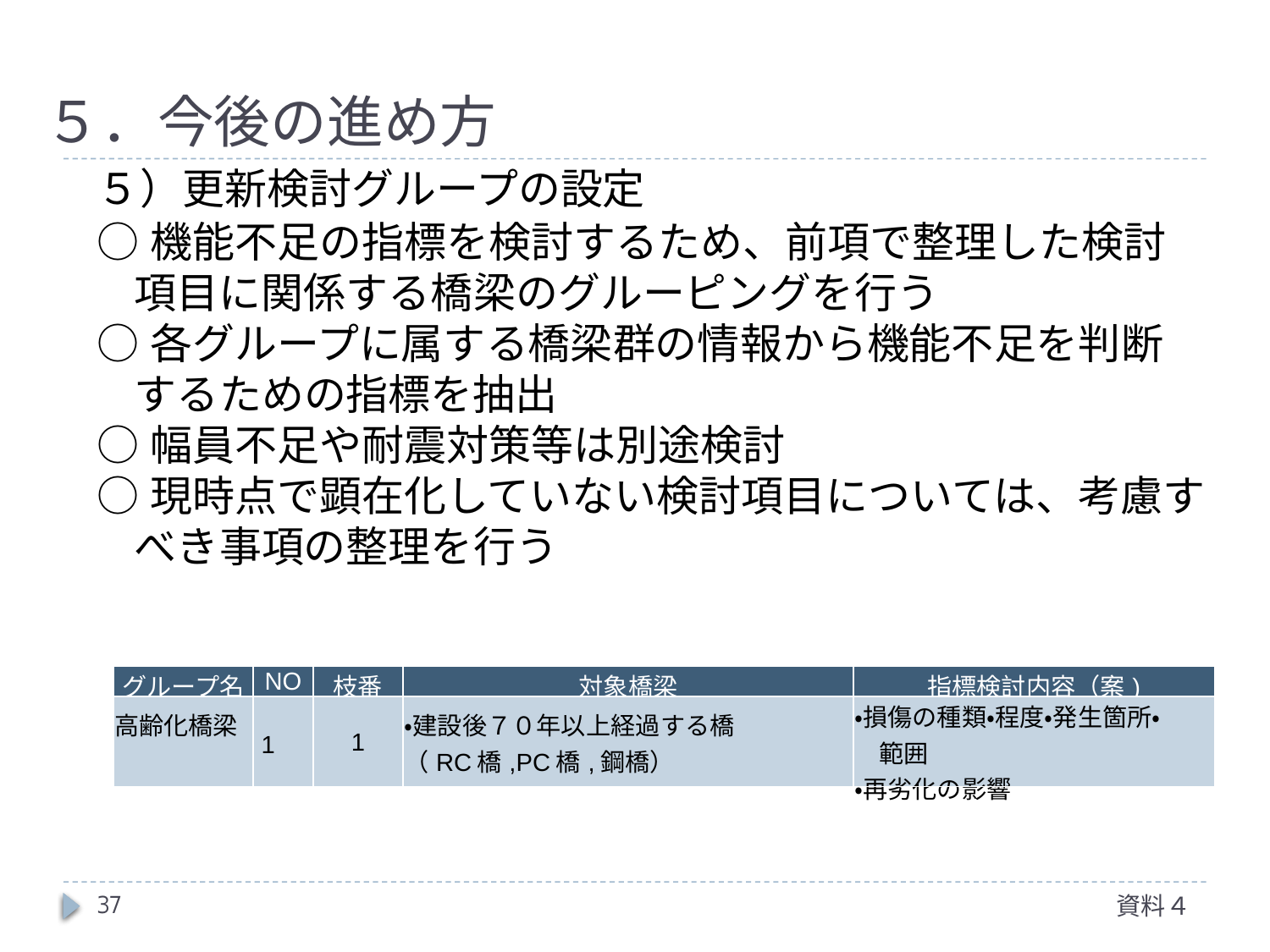

# ５．今後の進め方
５）更新検討グループの設定
○機能不足の指標を検討するため、前項で整理した検討項目に関係する橋梁のグルーピングを行う
○各グループに属する橋梁群の情報から機能不足を判断するための指標を抽出
○幅員不足や耐震対策等は別途検討
○現時点で顕在化していない検討項目については、考慮すべき事項の整理を行う
| グループ名 | NO | 枝番 | 対象橋梁 | 指標検討内容（案) |
| --- | --- | --- | --- | --- |
| 高齢化橋梁 | 1 | 1 | ・建設後７０年以上経過する橋 （RC橋,PC橋,鋼橋） | ・損傷の種類・程度・発生箇所・ 　範囲 ・再劣化の影響 |
37
資料４